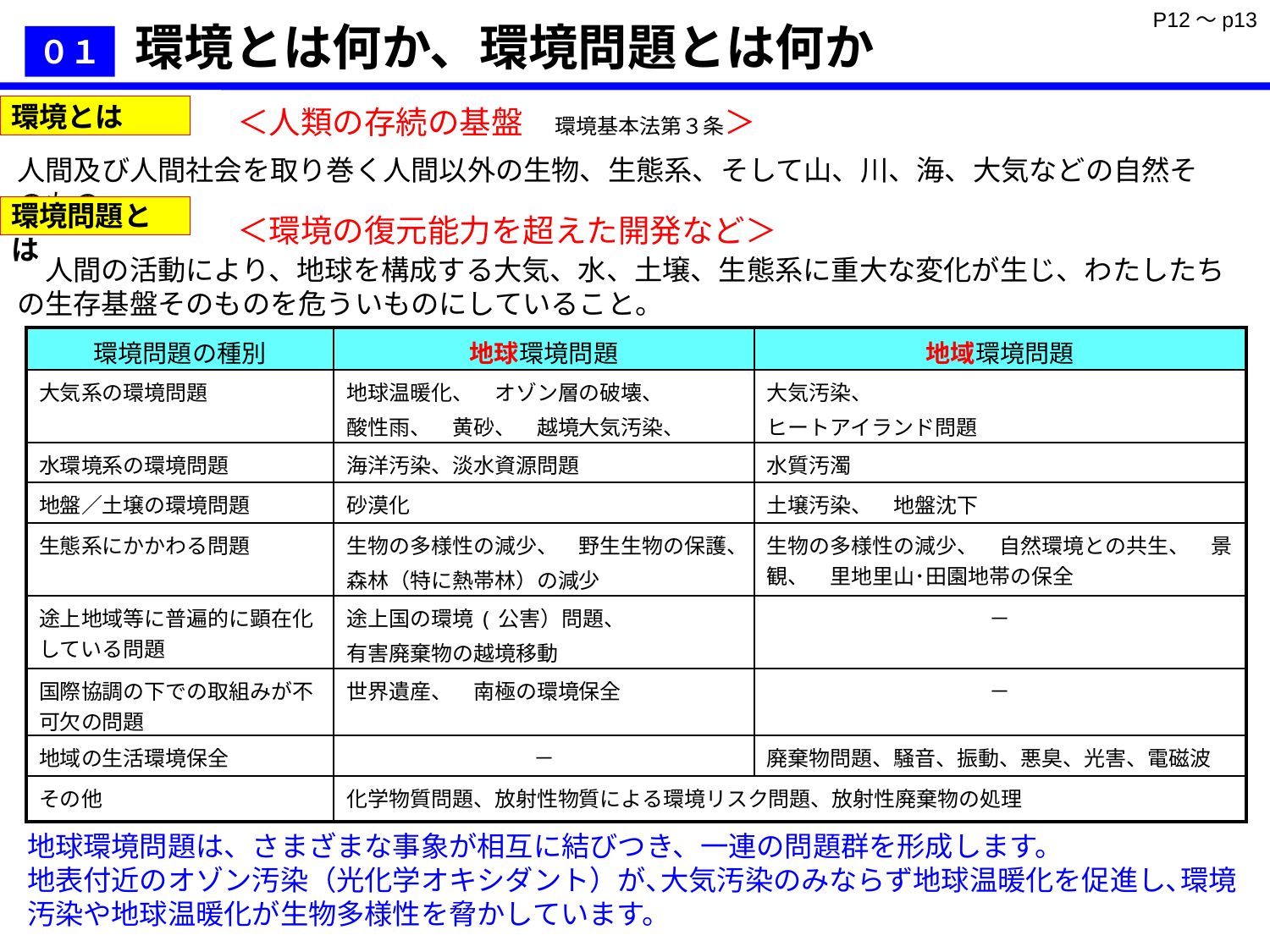

P12～p13
環境とは何か、環境問題とは何か
０１

環境とは

＜人類の存続の基盤　環境基本法第３条＞
人間及び人間社会を取り巻く人間以外の生物、生態系、そして山、川、海、大気などの自然そのもの。
環境問題とは

＜環境の復元能力を超えた開発など＞
　人間の活動により、地球を構成する大気、水、土壌、生態系に重大な変化が生じ、わたしたちの生存基盤そのものを危ういものにしていること。
| 環境問題の種別 | 地球環境問題 | 地域環境問題 |
| --- | --- | --- |
| 大気系の環境問題 | 地球温暖化、　オゾン層の破壊、 酸性雨、　黄砂、　越境大気汚染、 | 大気汚染、 ヒートアイランド問題 |
| 水環境系の環境問題 | 海洋汚染、淡水資源問題 | 水質汚濁 |
| 地盤／土壌の環境問題 | 砂漠化 | 土壌汚染、　地盤沈下 |
| 生態系にかかわる問題 | 生物の多様性の減少、　野生生物の保護、 森林（特に熱帯林）の減少 | 生物の多様性の減少、　自然環境との共生、　景観、　里地里山･田園地帯の保全 |
| 途上地域等に普遍的に顕在化している問題 | 途上国の環境(公害）問題、 有害廃棄物の越境移動 | － |
| 国際協調の下での取組みが不可欠の問題 | 世界遺産、　南極の環境保全 | － |
| 地域の生活環境保全 | － | 廃棄物問題、騒音、振動、悪臭、光害、電磁波 |
| その他 | 化学物質問題、放射性物質による環境リスク問題、放射性廃棄物の処理 |  |
地球環境問題は、さまざまな事象が相互に結びつき、一連の問題群を形成します。
地表付近のオゾン汚染（光化学オキシダント）が､大気汚染のみならず地球温暖化を促進し､環境汚染や地球温暖化が生物多様性を脅かしています。